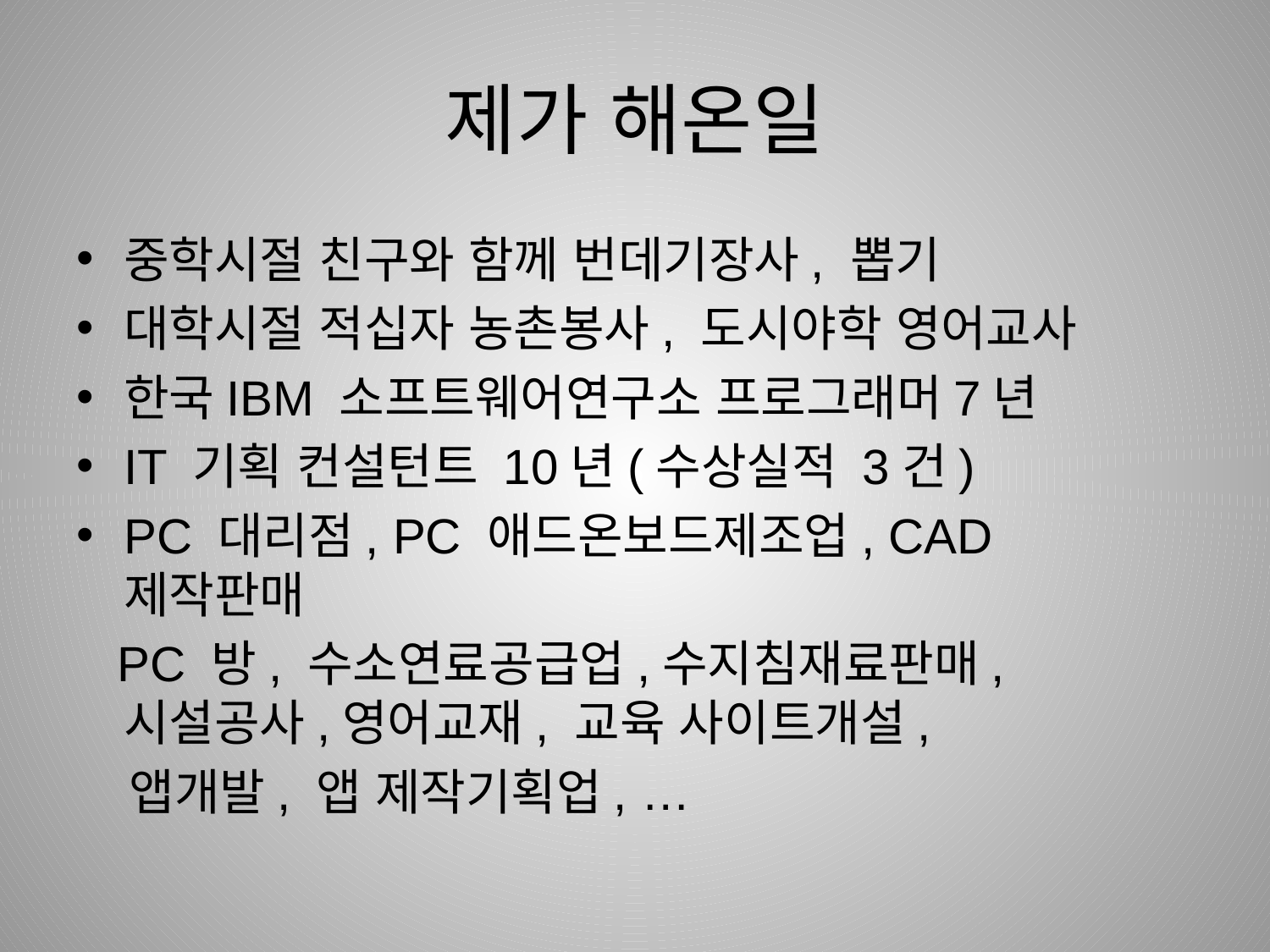

# 제가 해온일
중학시절 친구와 함께 번데기장사, 뽑기
대학시절 적십자 농촌봉사, 도시야학 영어교사
한국IBM 소프트웨어연구소 프로그래머7년
IT 기획 컨설턴트 10년(수상실적 3건)
PC 대리점, PC 애드온보드제조업, CAD 제작판매
   PC 방, 수소연료공급업,수지침재료판매,시설공사,영어교재, 교육 사이트개설,
   앱개발, 앱 제작기획업, …